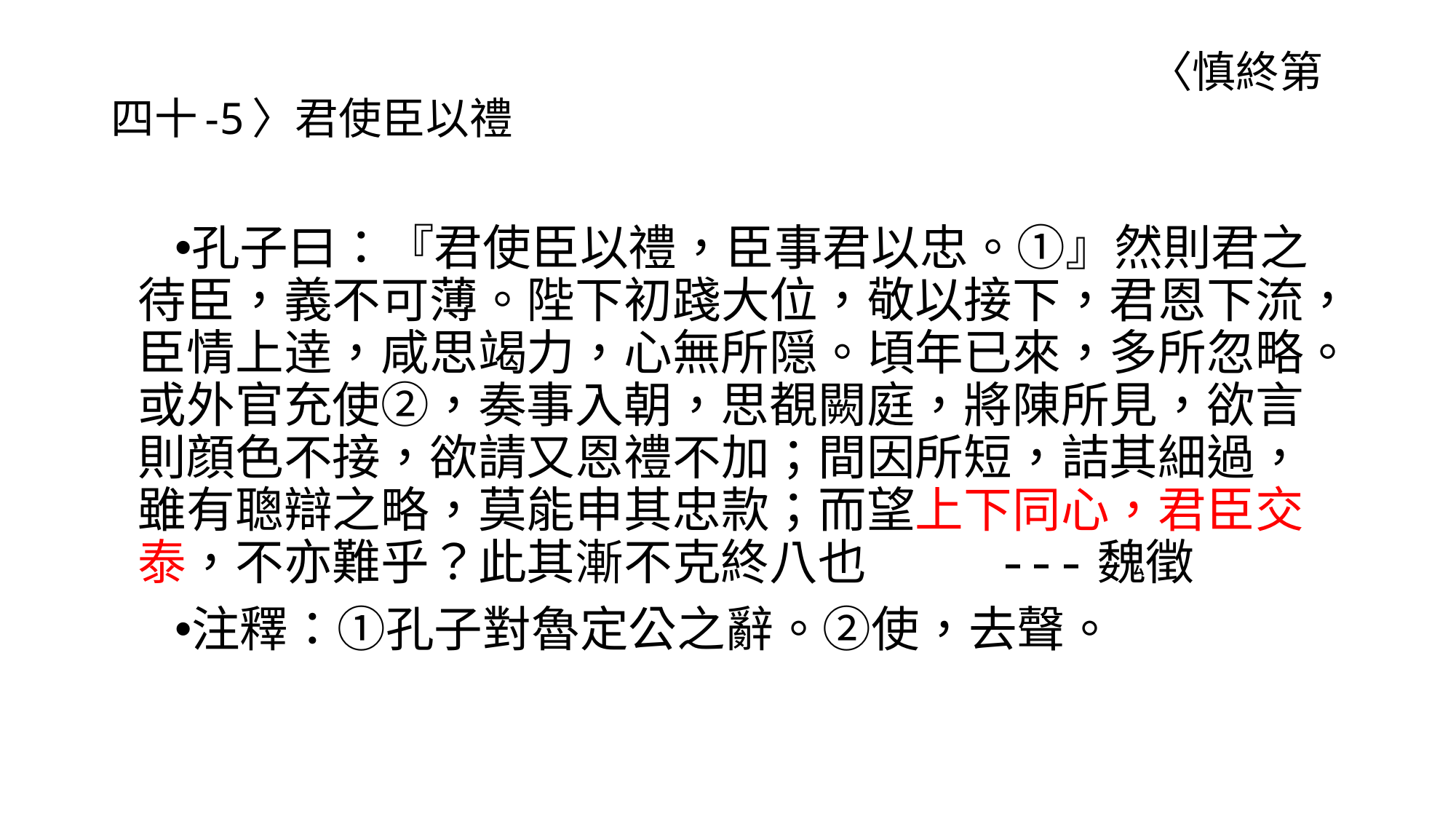

# 〈慎終第四十-5〉君使臣以禮
孔子曰：『君使臣以禮，臣事君以忠。①』然則君之待臣，義不可薄。陛下初踐大位，敬以接下，君恩下流，臣情上逹，咸思竭力，心無所隠。頃年已來，多所忽略。或外官充使②，奏事入朝，思覩闕庭，將陳所見，欲言則顔色不接，欲請又恩禮不加；間因所短，詰其細過，雖有聰辯之略，莫能申其忠款；而望上下同心，君臣交泰，不亦難乎？此其漸不克終八也           ---魏徵
注釋：①孔子對魯定公之辭。②使，去聲。